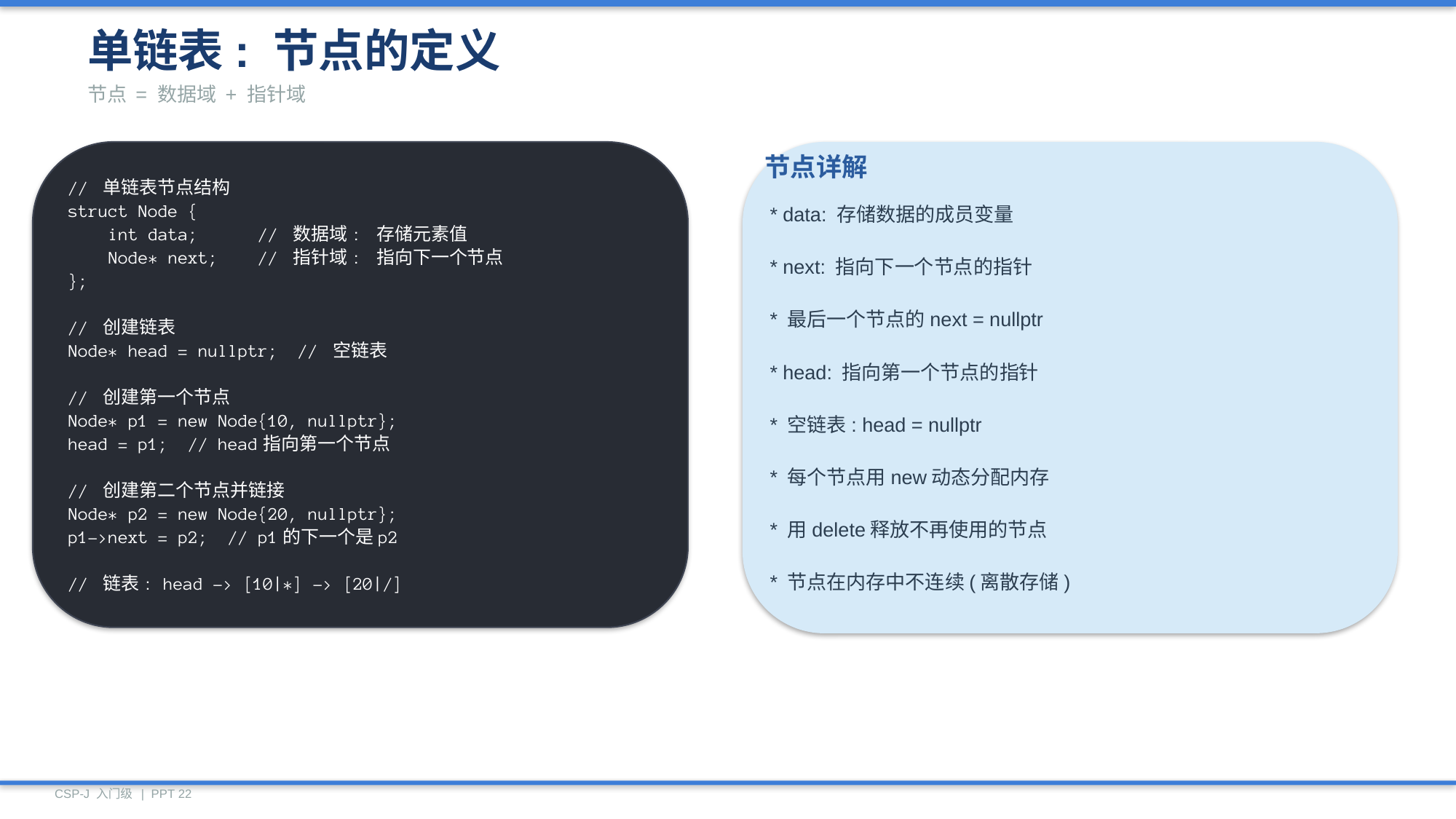

单链表: 节点的定义
节点 = 数据域 + 指针域
// 单链表节点结构
struct Node {
    int data;      // 数据域: 存储元素值
    Node* next;    // 指针域: 指向下一个节点
};

// 创建链表
Node* head = nullptr;  // 空链表

// 创建第一个节点
Node* p1 = new Node{10, nullptr};
head = p1;  // head指向第一个节点

// 创建第二个节点并链接
Node* p2 = new Node{20, nullptr};
p1->next = p2;  // p1的下一个是p2

// 链表: head -> [10|*] -> [20|/]

节点详解
* data: 存储数据的成员变量
* next: 指向下一个节点的指针
* 最后一个节点的next = nullptr
* head: 指向第一个节点的指针
* 空链表: head = nullptr
* 每个节点用new动态分配内存
* 用delete释放不再使用的节点
* 节点在内存中不连续(离散存储)

CSP-J 入门级  |  PPT 22